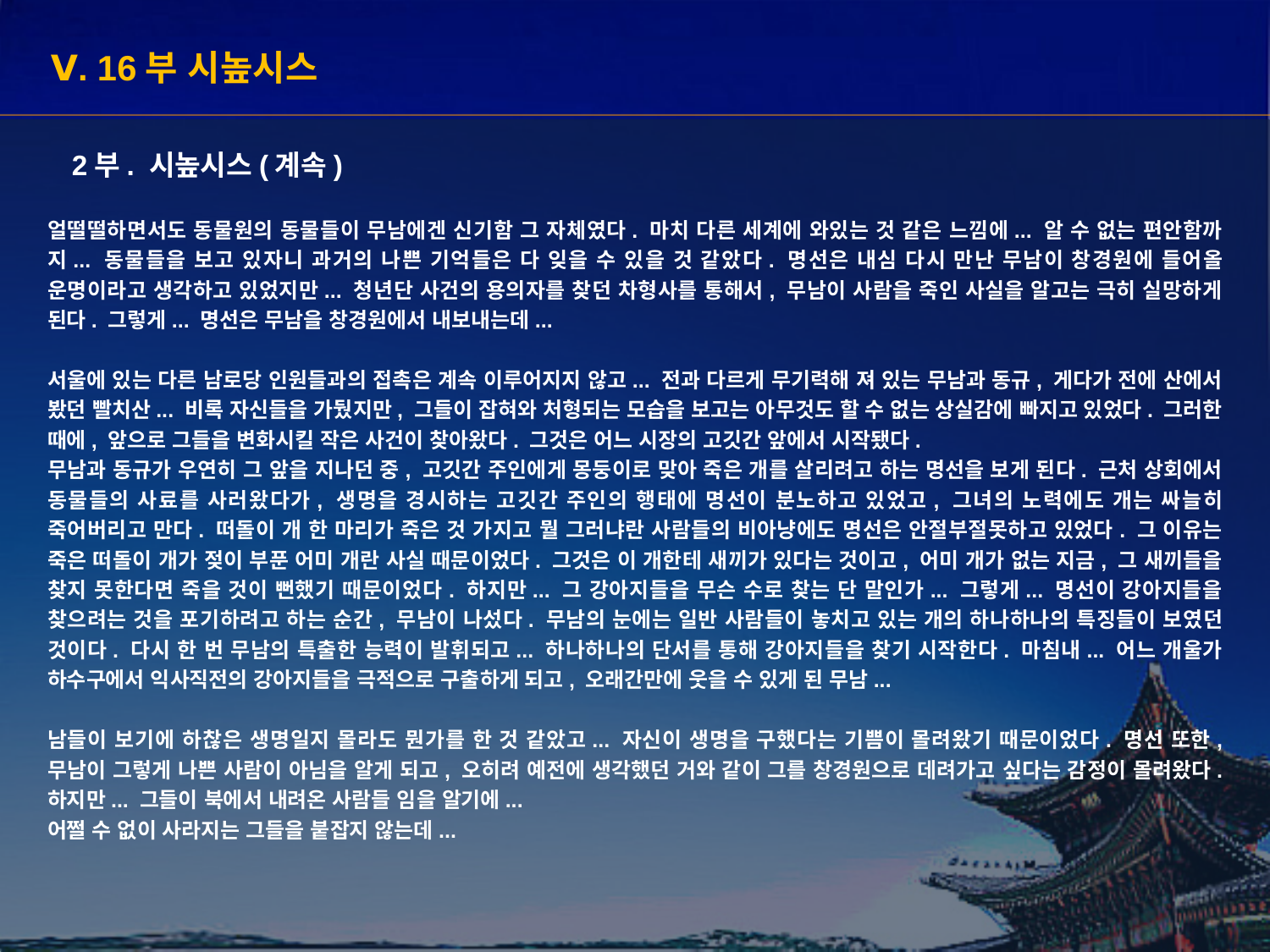

Ⅴ. 16부 시높시스

2부. 시높시스(계속)

얼떨떨하면서도 동물원의 동물들이 무남에겐 신기함 그 자체였다. 마치 다른 세계에 와있는 것 같은 느낌에... 알 수 없는 편안함까지... 동물들을 보고 있자니 과거의 나쁜 기억들은 다 잊을 수 있을 것 같았다. 명선은 내심 다시 만난 무남이 창경원에 들어올 운명이라고 생각하고 있었지만... 청년단 사건의 용의자를 찾던 차형사를 통해서, 무남이 사람을 죽인 사실을 알고는 극히 실망하게 된다. 그렇게... 명선은 무남을 창경원에서 내보내는데...

서울에 있는 다른 남로당 인원들과의 접촉은 계속 이루어지지 않고... 전과 다르게 무기력해 져 있는 무남과 동규, 게다가 전에 산에서 봤던 빨치산... 비록 자신들을 가뒀지만, 그들이 잡혀와 처형되는 모습을 보고는 아무것도 할 수 없는 상실감에 빠지고 있었다. 그러한 때에, 앞으로 그들을 변화시킬 작은 사건이 찾아왔다. 그것은 어느 시장의 고깃간 앞에서 시작됐다.
무남과 동규가 우연히 그 앞을 지나던 중, 고깃간 주인에게 몽둥이로 맞아 죽은 개를 살리려고 하는 명선을 보게 된다. 근처 상회에서 동물들의 사료를 사러왔다가, 생명을 경시하는 고깃간 주인의 행태에 명선이 분노하고 있었고, 그녀의 노력에도 개는 싸늘히 죽어버리고 만다. 떠돌이 개 한 마리가 죽은 것 가지고 뭘 그러냐란 사람들의 비아냥에도 명선은 안절부절못하고 있었다. 그 이유는 죽은 떠돌이 개가 젖이 부푼 어미 개란 사실 때문이었다. 그것은 이 개한테 새끼가 있다는 것이고, 어미 개가 없는 지금, 그 새끼들을 찾지 못한다면 죽을 것이 뻔했기 때문이었다. 하지만... 그 강아지들을 무슨 수로 찾는 단 말인가... 그렇게... 명선이 강아지들을 찾으려는 것을 포기하려고 하는 순간, 무남이 나섰다. 무남의 눈에는 일반 사람들이 놓치고 있는 개의 하나하나의 특징들이 보였던 것이다. 다시 한 번 무남의 특출한 능력이 발휘되고... 하나하나의 단서를 통해 강아지들을 찾기 시작한다. 마침내... 어느 개울가 하수구에서 익사직전의 강아지들을 극적으로 구출하게 되고, 오래간만에 웃을 수 있게 된 무남...

남들이 보기에 하찮은 생명일지 몰라도 뭔가를 한 것 같았고... 자신이 생명을 구했다는 기쁨이 몰려왔기 때문이었다. 명선 또한, 무남이 그렇게 나쁜 사람이 아님을 알게 되고, 오히려 예전에 생각했던 거와 같이 그를 창경원으로 데려가고 싶다는 감정이 몰려왔다. 하지만... 그들이 북에서 내려온 사람들 임을 알기에...
어쩔 수 없이 사라지는 그들을 붙잡지 않는데...